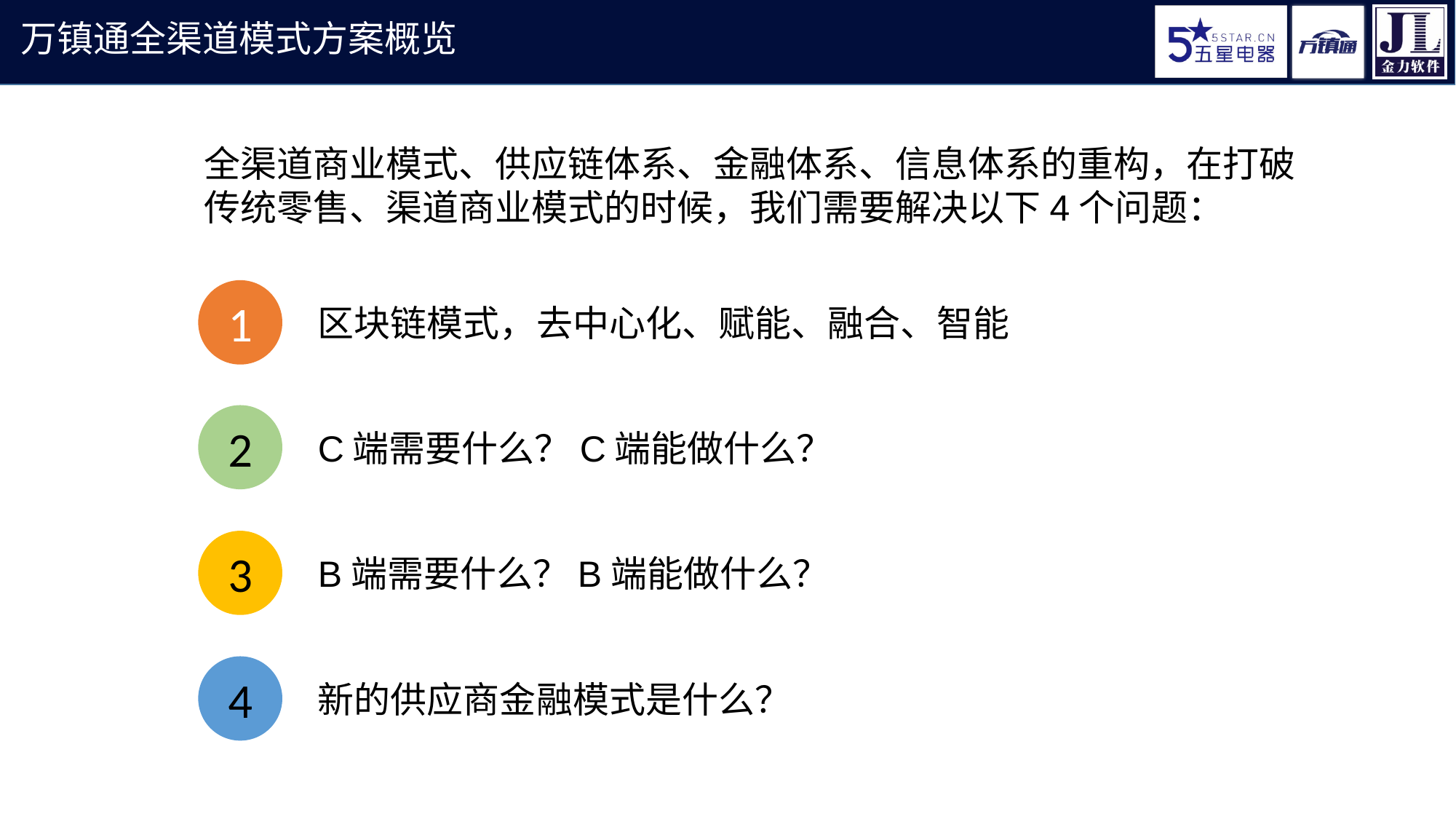

万镇通全渠道模式方案概览
全渠道商业模式、供应链体系、金融体系、信息体系的重构，在打破传统零售、渠道商业模式的时候，我们需要解决以下4个问题：
1
区块链模式，去中心化、赋能、融合、智能
2
C端需要什么？C端能做什么？
3
B端需要什么？B端能做什么？
4
新的供应商金融模式是什么？